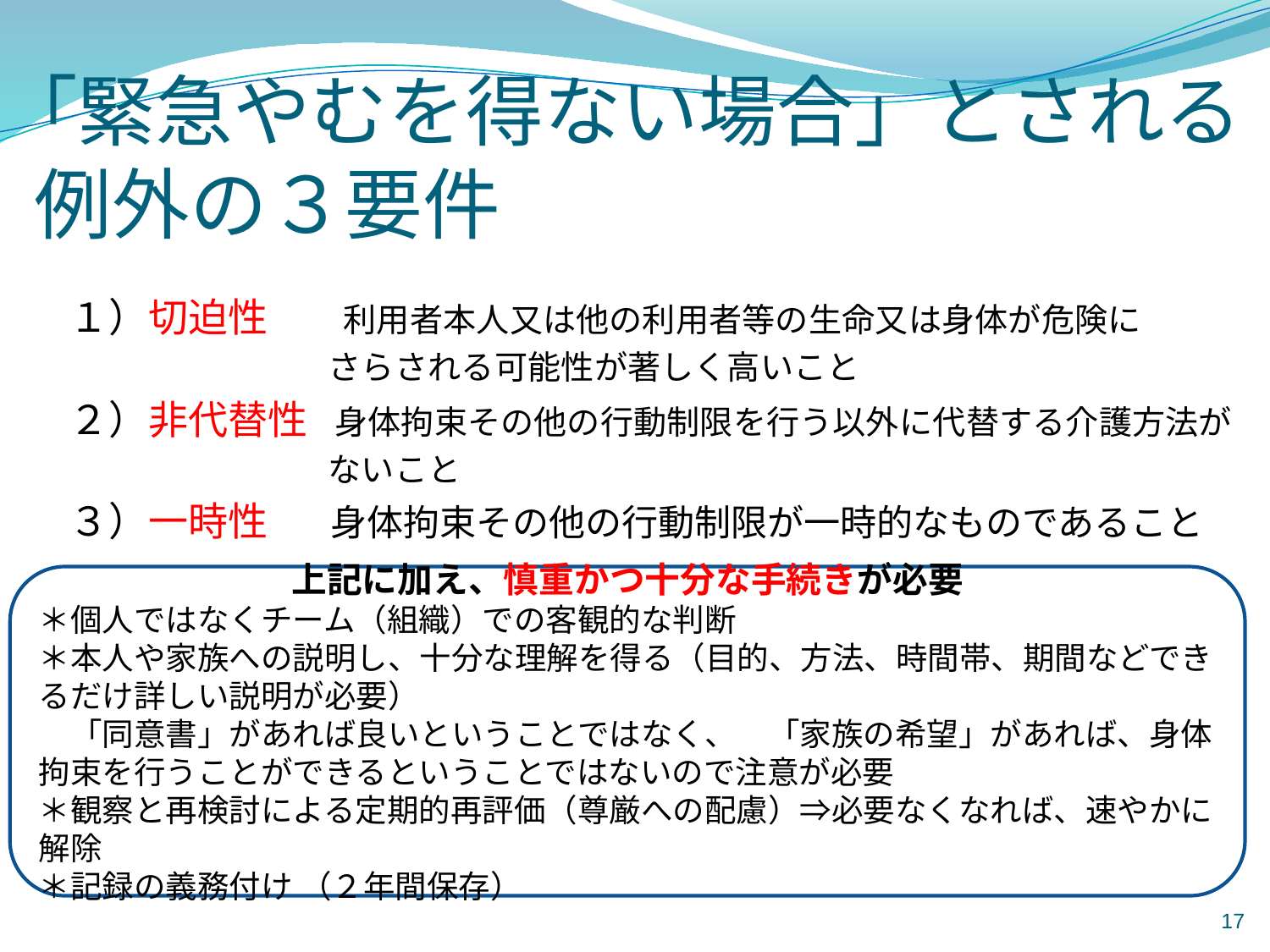

# 「緊急やむを得ない場合」とされる 例外の３要件
　１）切迫性    　利用者本人又は他の利用者等の生命又は身体が危険に
　　　　　　　　　さらされる可能性が著しく高いこと
　２）非代替性   身体拘束その他の行動制限を行う以外に代替する介護方法が
　　　　　　　　　ないこと
　３）一時性       身体拘束その他の行動制限が一時的なものであること

上記に加え、慎重かつ十分な手続きが必要
＊個人ではなくチーム（組織）での客観的な判断
＊本人や家族への説明し、十分な理解を得る（目的、方法、時間帯、期間などできるだけ詳しい説明が必要）
　「同意書」があれば良いということではなく、　「家族の希望」があれば、身体拘束を行うことができるということではないので注意が必要
＊観察と再検討による定期的再評価（尊厳への配慮）⇒必要なくなれば、速やかに解除
＊記録の義務付け （２年間保存）

17